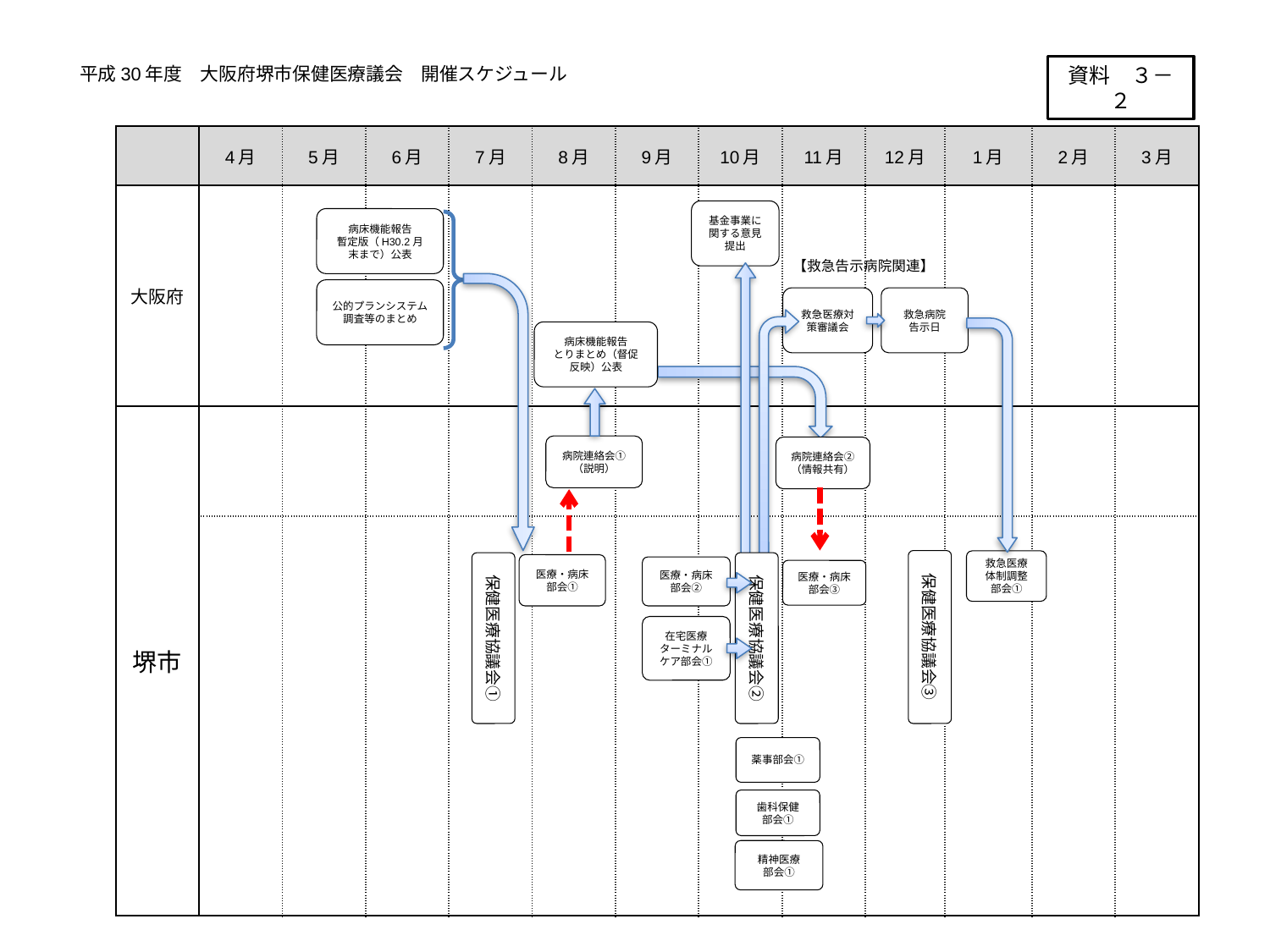

平成30年度　大阪府堺市保健医療議会　開催スケジュール
資料　３－２
|  | 4月 | 5月 | 6月 | 7月 | 8月 | 9月 | 10月 | 11月 | 12月 | 1月 | 2月 | 3月 |
| --- | --- | --- | --- | --- | --- | --- | --- | --- | --- | --- | --- | --- |
| 大阪府 |  |  |  |  |  |  |  |  |  |  |  |  |
| 堺市 |  |  |  |  |  |  |  |  |  |  |  |  |
|  |  |  |  |  |  |  |  |  |  |  |  |  |
基金事業に関する意見提出
病床機能報告
暫定版（H30.2月末まで）公表

【救急告示病院関連】
公的プランシステム調査等のまとめ
救急医療対策審議会
救急病院
告示日

病床機能報告
とりまとめ（督促反映）公表

病院連絡会①
（説明）
病院連絡会②
（情報共有）
保健医療協議会③
救急医療
体制調整
部会①
保健医療協議会①
保健医療協議会②
医療・病床部会①
医療・病床部会②
医療・病床部会③

在宅医療
ターミナルケア部会①

薬事部会①
歯科保健
部会①
精神医療
部会①